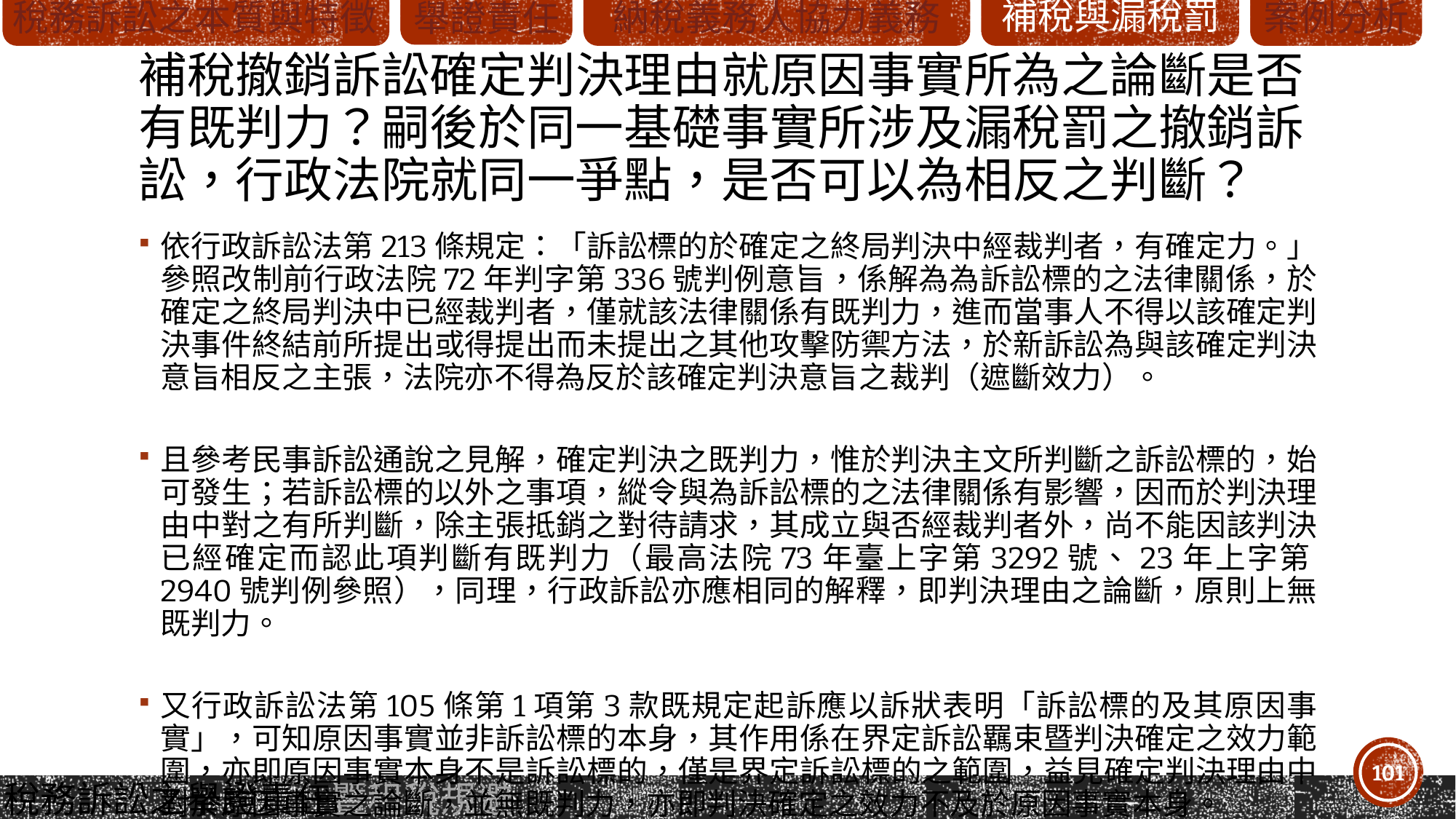

# 補稅撤銷訴訟確定判決理由就原因事實所為之論斷是否有既判力？嗣後於同一基礎事實所涉及漏稅罰之撤銷訴訟，行政法院就同一爭點，是否可以為相反之判斷？
依行政訴訟法第213條規定：「訴訟標的於確定之終局判決中經裁判者，有確定力。」參照改制前行政法院72年判字第336號判例意旨，係解為為訴訟標的之法律關係，於確定之終局判決中已經裁判者，僅就該法律關係有既判力，進而當事人不得以該確定判決事件終結前所提出或得提出而未提出之其他攻擊防禦方法，於新訴訟為與該確定判決意旨相反之主張，法院亦不得為反於該確定判決意旨之裁判（遮斷效力）。

且參考民事訴訟通說之見解，確定判決之既判力，惟於判決主文所判斷之訴訟標的，始可發生；若訴訟標的以外之事項，縱令與為訴訟標的之法律關係有影響，因而於判決理由中對之有所判斷，除主張抵銷之對待請求，其成立與否經裁判者外，尚不能因該判決已經確定而認此項判斷有既判力（最高法院73年臺上字第3292號、23年上字第2940號判例參照），同理，行政訴訟亦應相同的解釋，即判決理由之論斷，原則上無既判力。

又行政訴訟法第105條第1項第3款既規定起訴應以訴狀表明「訴訟標的及其原因事實」，可知原因事實並非訴訟標的本身，其作用係在界定訴訟羈束暨判決確定之效力範圍，亦即原因事實本身不是訴訟標的，僅是界定訴訟標的之範圍，益見確定判決理由中對於原因事實之論斷，並無既判力，亦即判決確定之效力不及於原因事實本身。
101